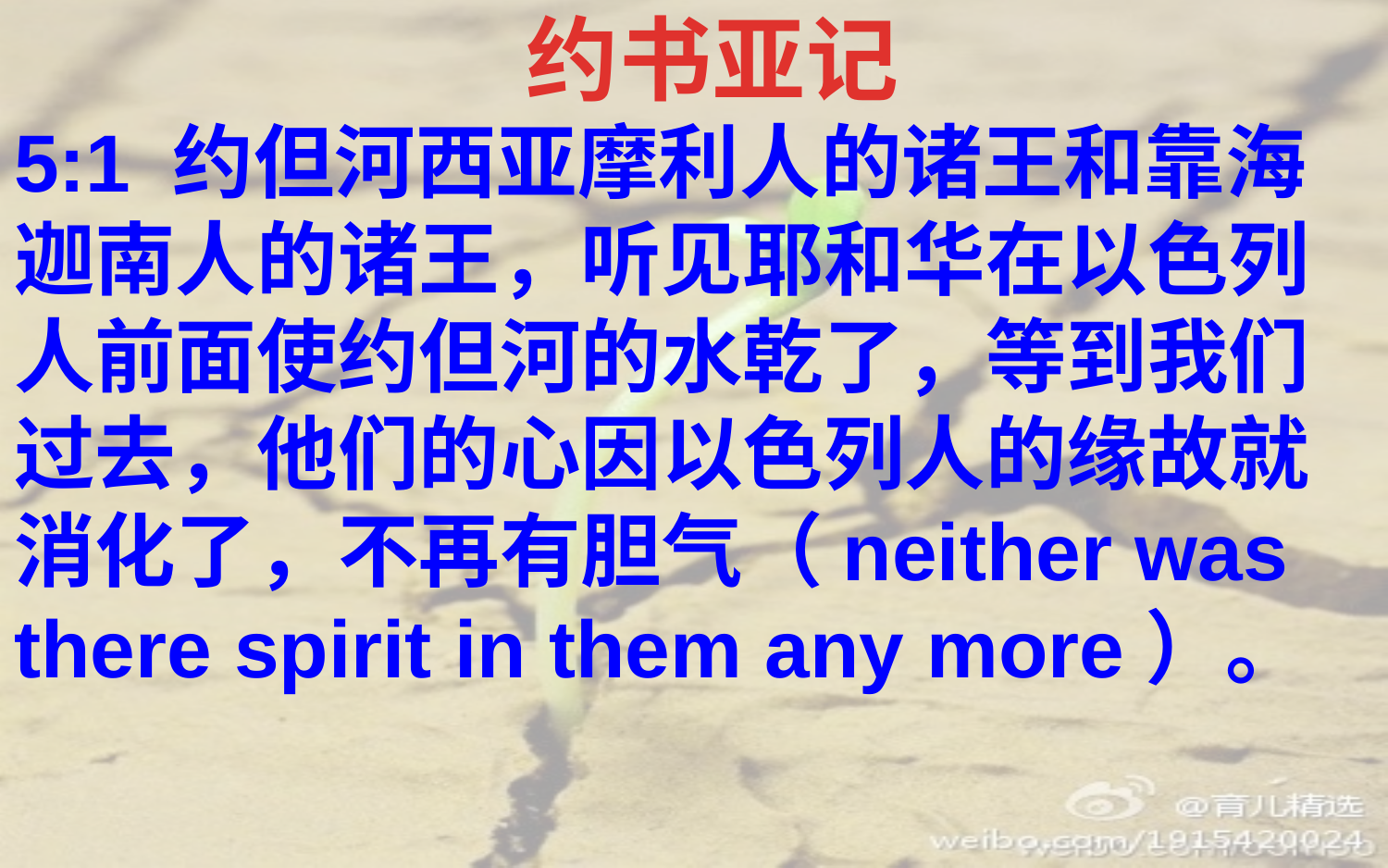

约书亚记
5:1 约但河西亚摩利人的诸王和靠海迦南人的诸王，听见耶和华在以色列人前面使约但河的水乾了，等到我们过去，他们的心因以色列人的缘故就消化了，不再有胆气（neither was there spirit in them any more）。